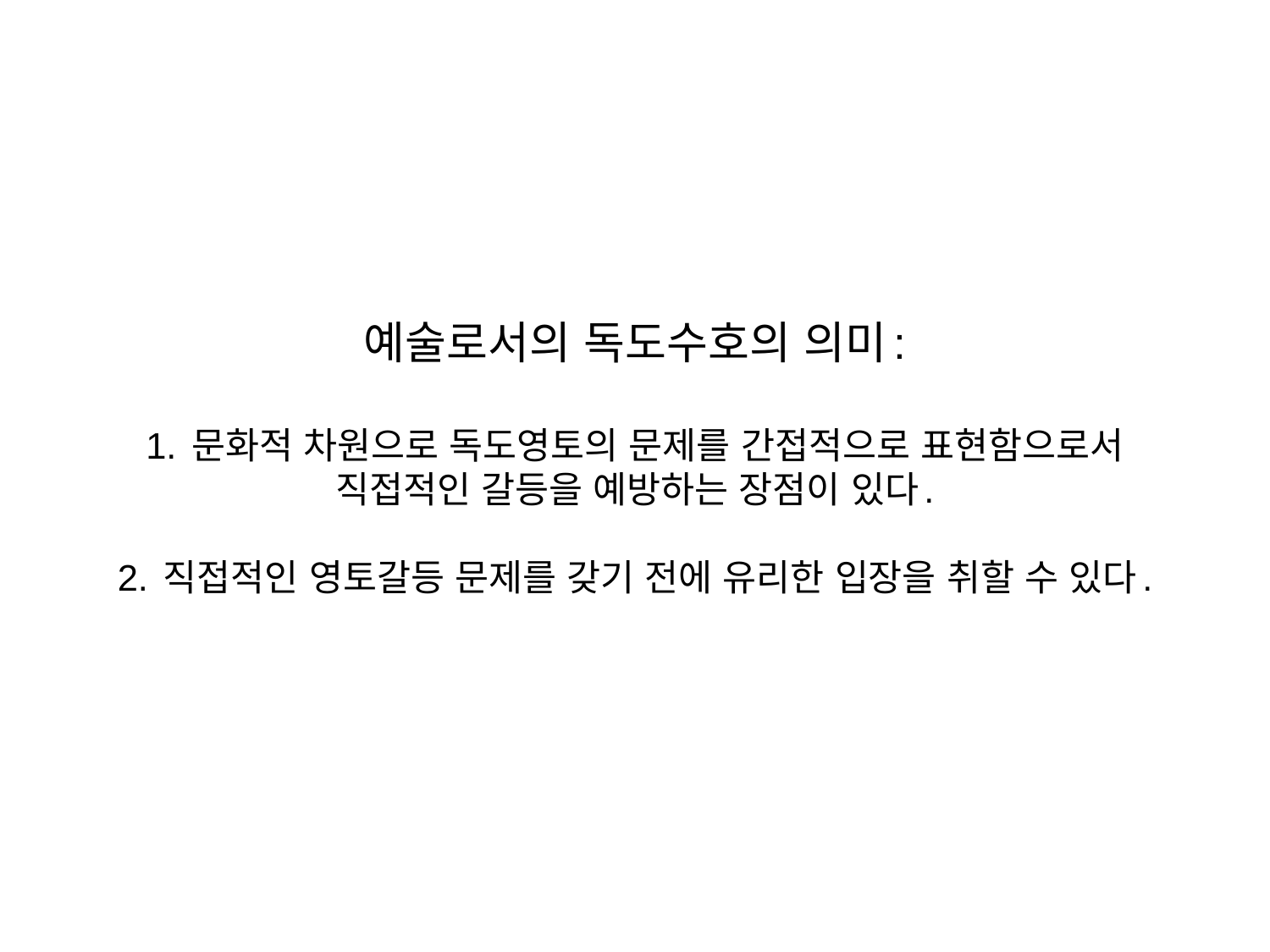

# 예술로서의 독도수호의 의미: 1. 문화적 차원으로 독도영토의 문제를 간접적으로 표현함으로서 직접적인 갈등을 예방하는 장점이 있다. 2. 직접적인 영토갈등 문제를 갖기 전에 유리한 입장을 취할 수 있다.